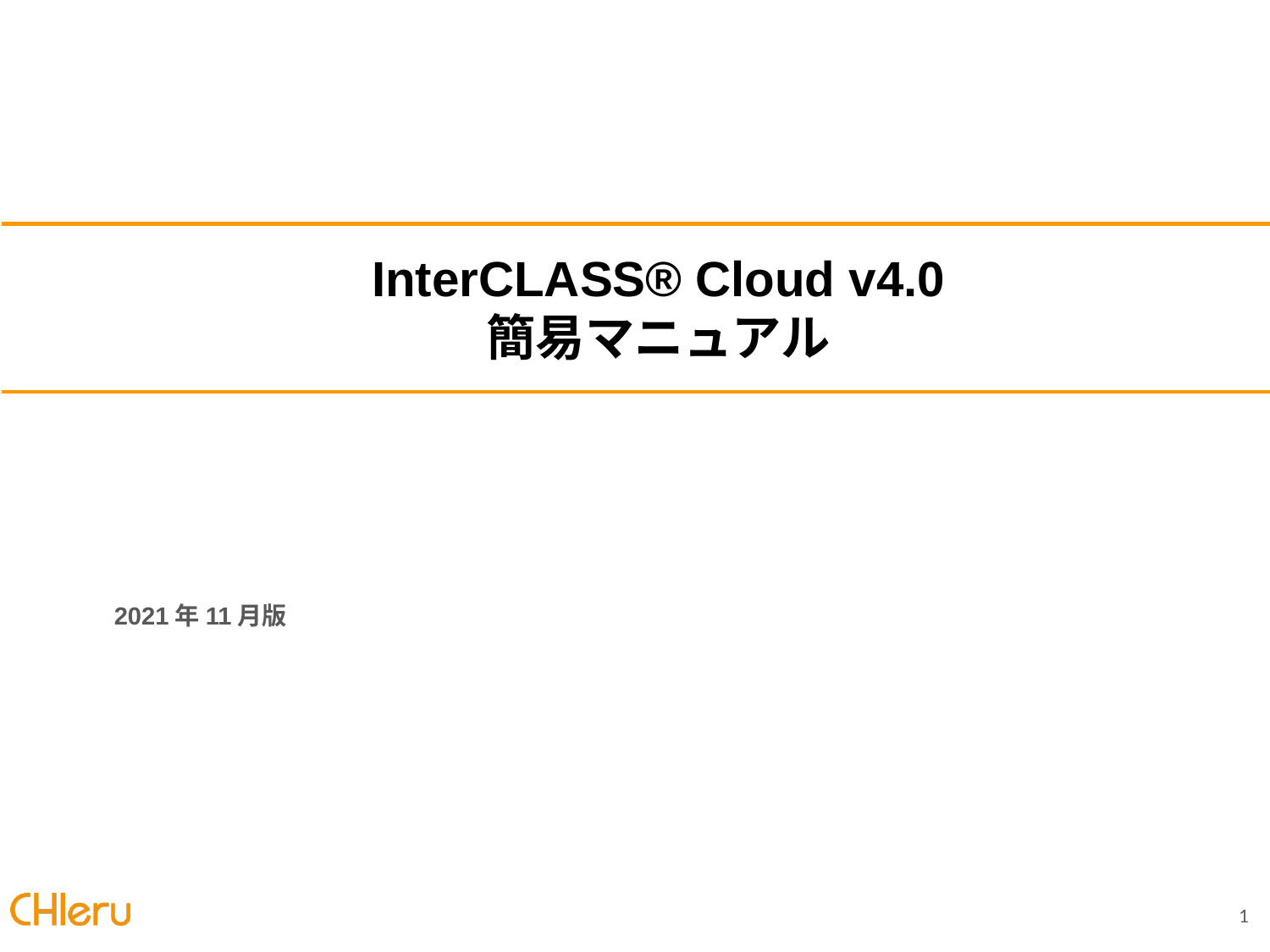

# InterCLASS® Cloud v4.0
簡易マニュアル
2021年11月版
1